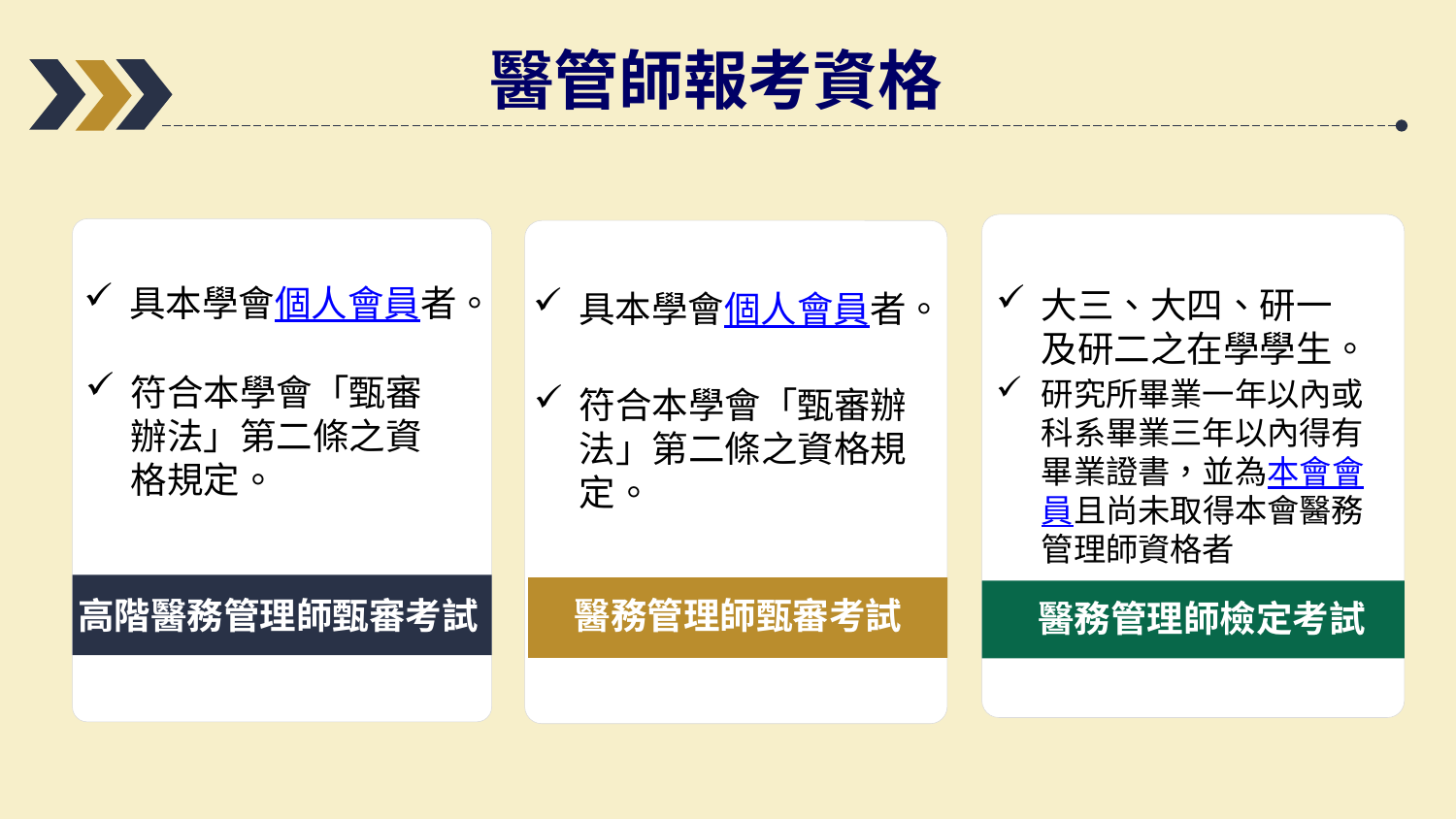

醫管師報考資格

大三、大四、研一及研二之在學學生。

研究所畢業一年以內或科系畢業三年以內得有畢業證書，並為本會會員且尚未取得本會醫務管理師資格者
醫務管理師檢定考試

具本學會個人會員者。
符合本學會「甄審辦法」第二條之資格規定。

高階醫務管理師甄審考試

具本學會個人會員者。
符合本學會「甄審辦法」第二條之資格規定。

醫務管理師甄審考試